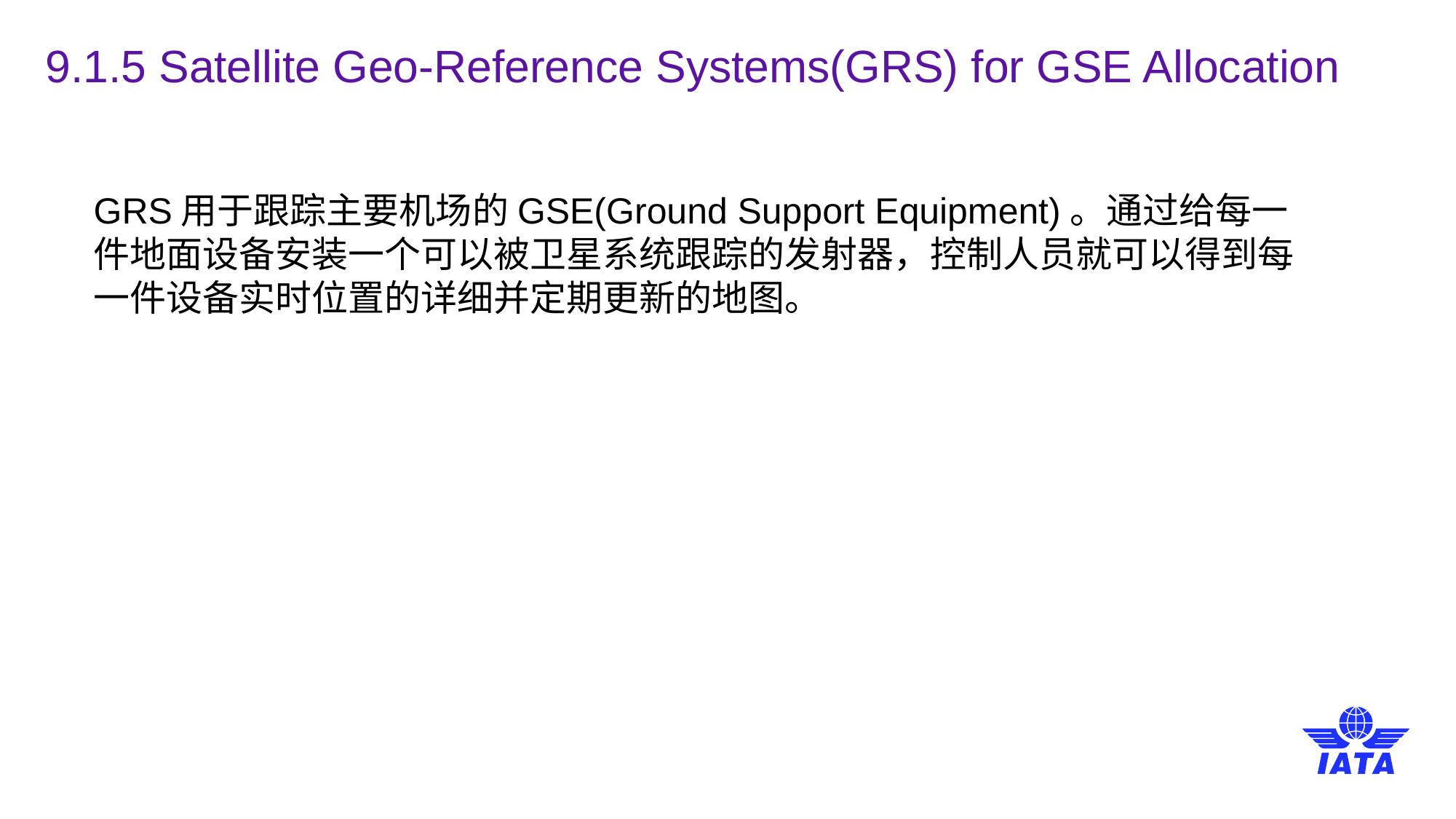

# 9.1.5 Satellite Geo-Reference Systems(GRS) for GSE Allocation
GRS用于跟踪主要机场的GSE(Ground Support Equipment)。通过给每一件地面设备安装一个可以被卫星系统跟踪的发射器，控制人员就可以得到每一件设备实时位置的详细并定期更新的地图。
14